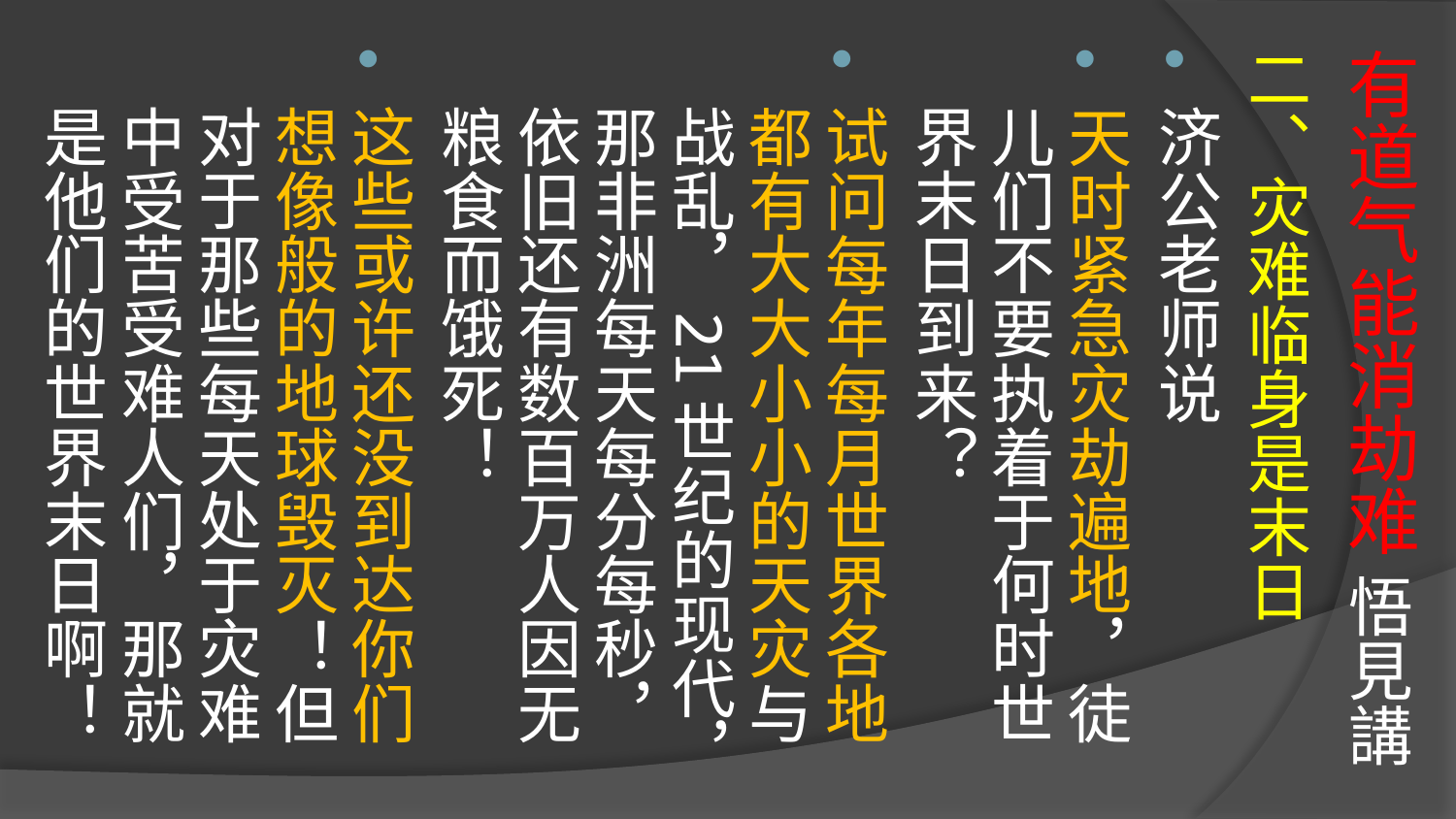

# 有道气能消劫难 悟見講
二、灾难临身是末日
济公老师说
天时紧急灾劫遍地，徒儿们不要执着于何时世界末日到来？
试问每年每月世界各地都有大大小小的天灾与战乱，21世纪的现代，那非洲每天每分每秒，依旧还有数百万人因无粮食而饿死！
这些或许还没到达你们想像般的地球毁灭！但对于那些每天处于灾难中受苦受难人们，那就是他们的世界末日啊！